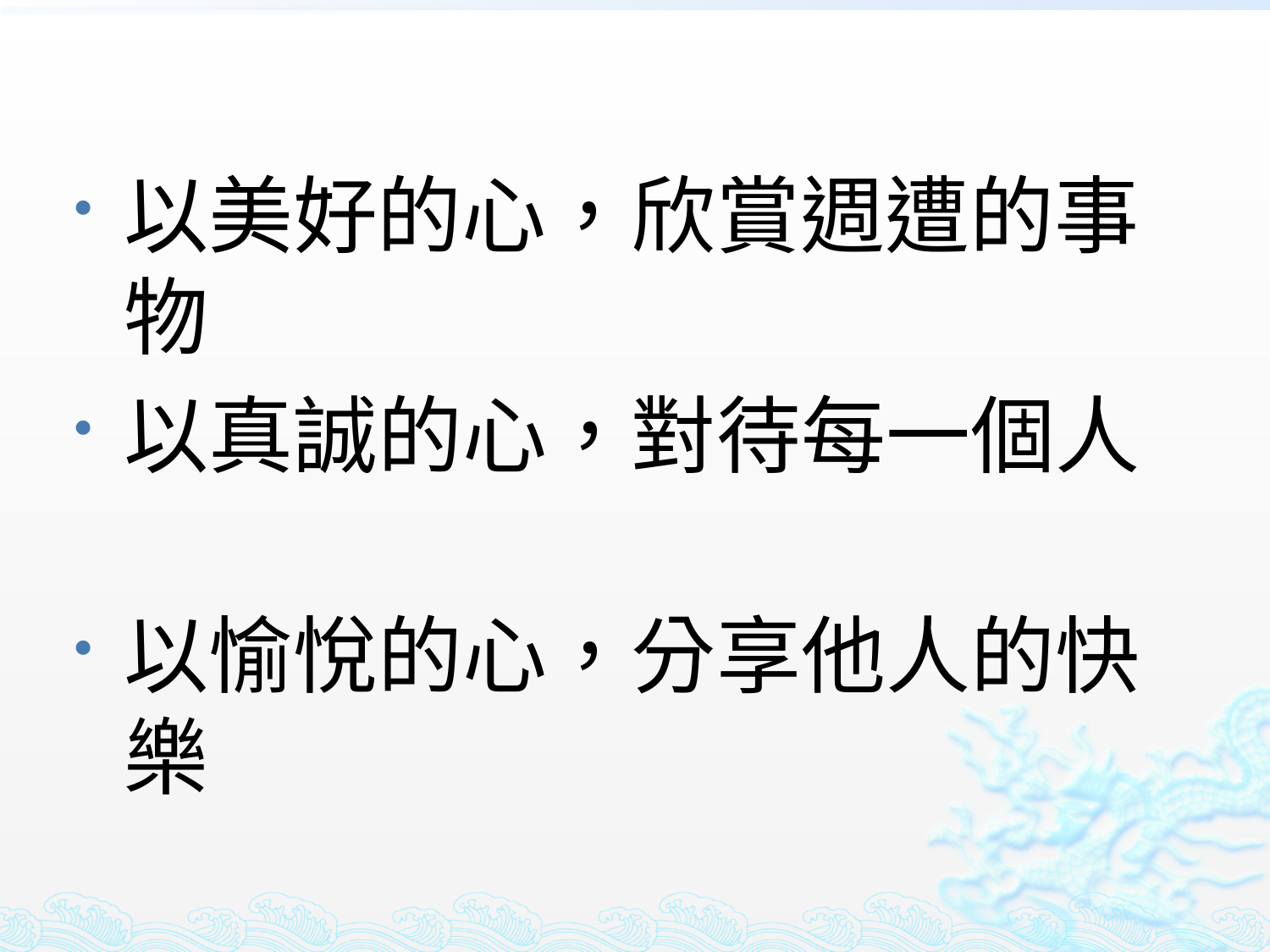

以美好的心，欣賞週遭的事物
以真誠的心，對待每一個人
以愉悅的心，分享他人的快樂